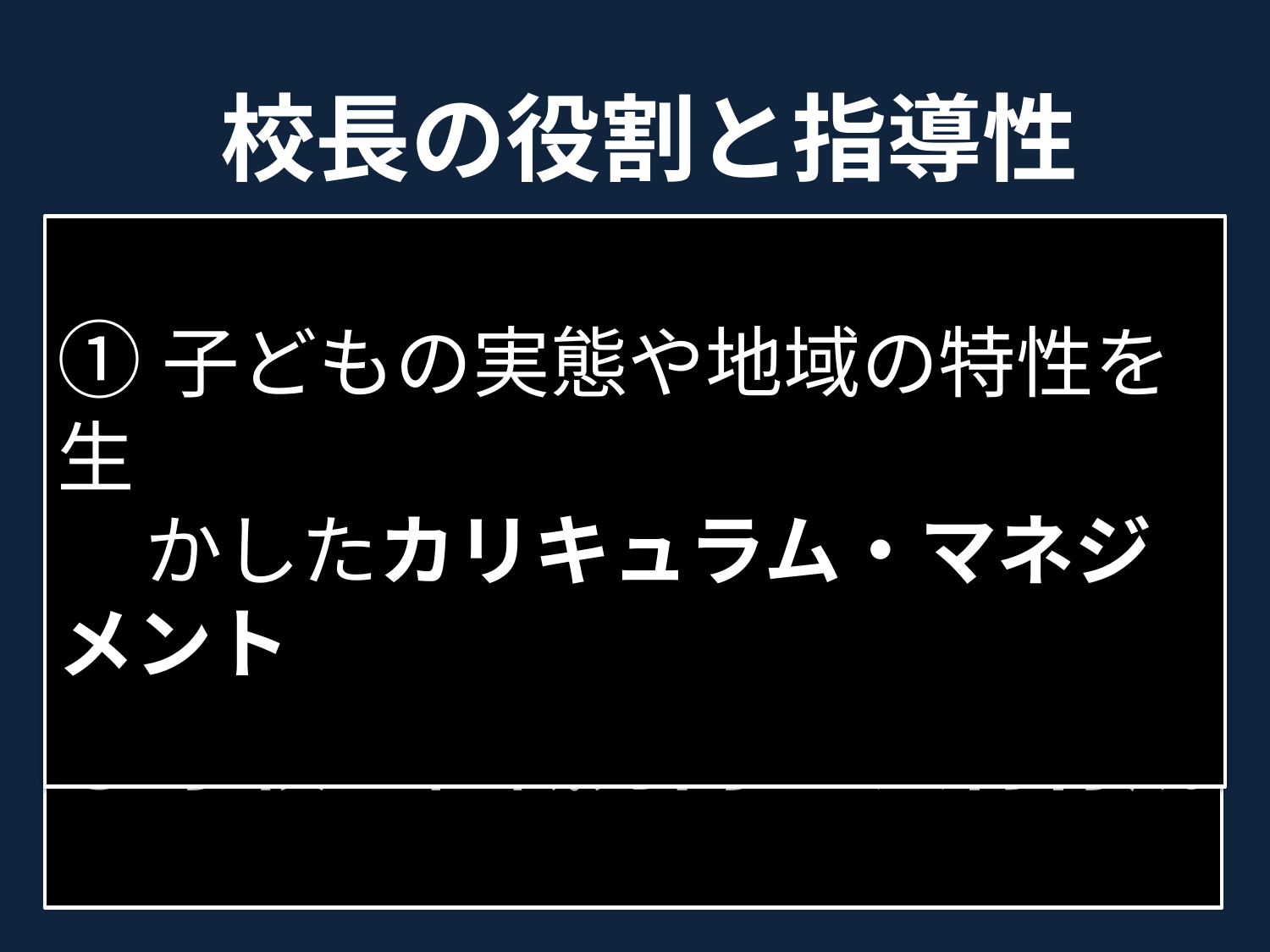

校長の役割と指導性

①子どもの実態や地域の特性を生
    かしたカリキュラム・マネジメント

②学校の組織力向上・人材育成